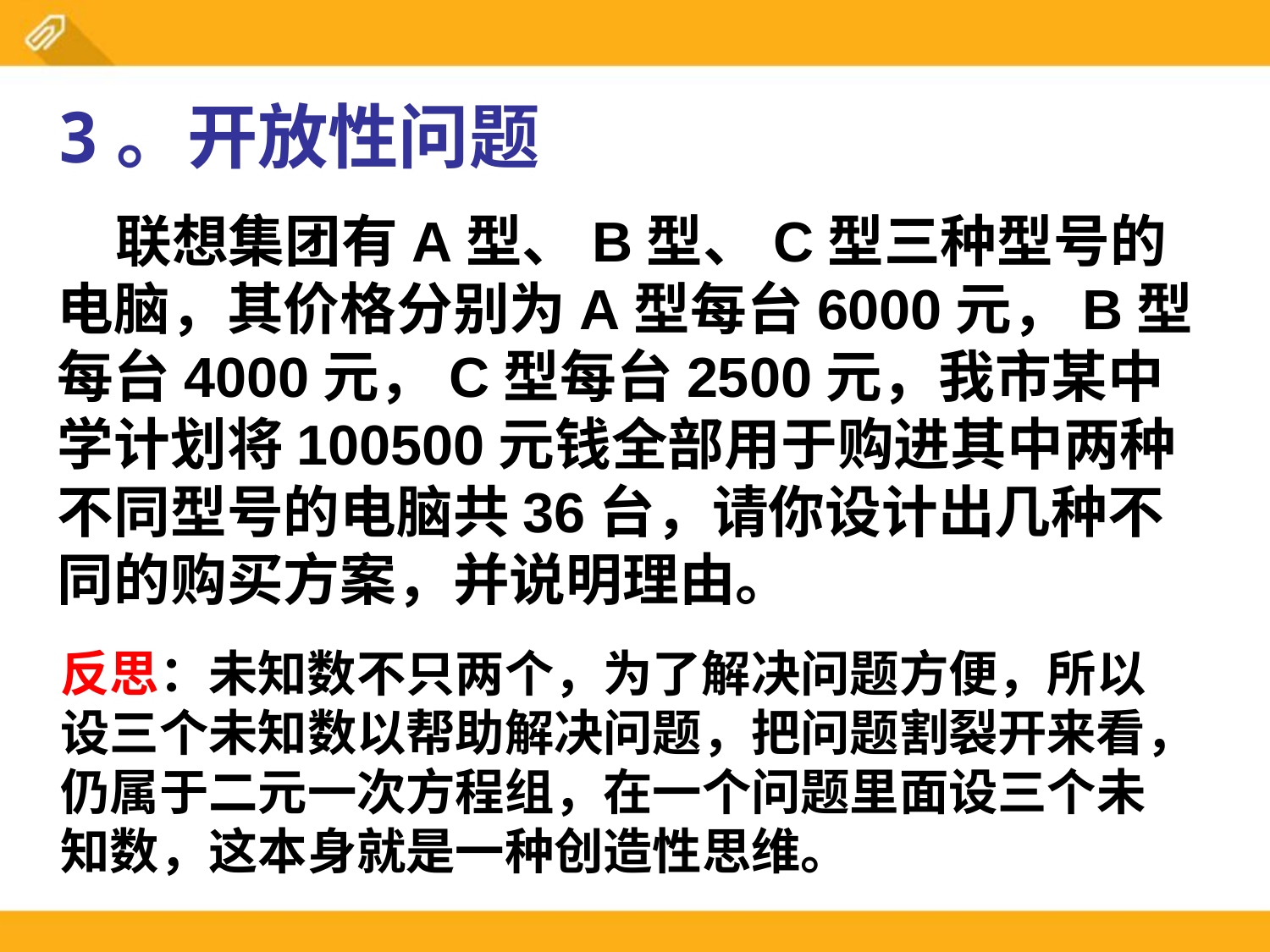

3。开放性问题
       联想集团有A型、B型、C型三种型号的电脑，其价格分别为A型每台6000元，B型每台4000元，C型每台2500元，我市某中学计划将100500元钱全部用于购进其中两种不同型号的电脑共36台，请你设计出几种不同的购买方案，并说明理由。
反思：未知数不只两个，为了解决问题方便，所以设三个未知数以帮助解决问题，把问题割裂开来看，仍属于二元一次方程组，在一个问题里面设三个未知数，这本身就是一种创造性思维。